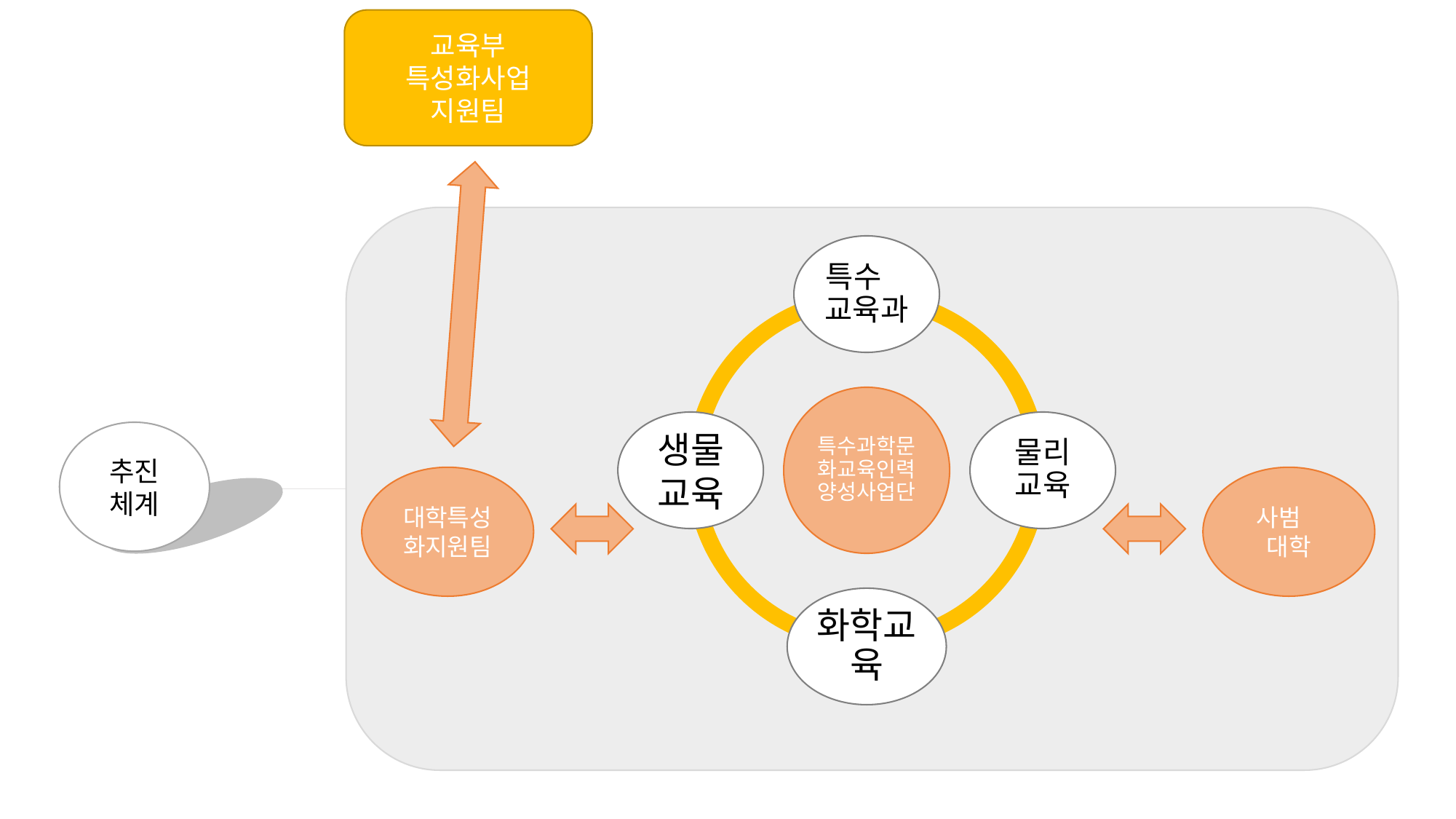

교육부
특성화사업
지원팀
특수과학문화교육인력양성사업단
특수    교육과
물리 교육
화학교육
생물교육

추진 체계

대학특성화지원팀
사범    대학